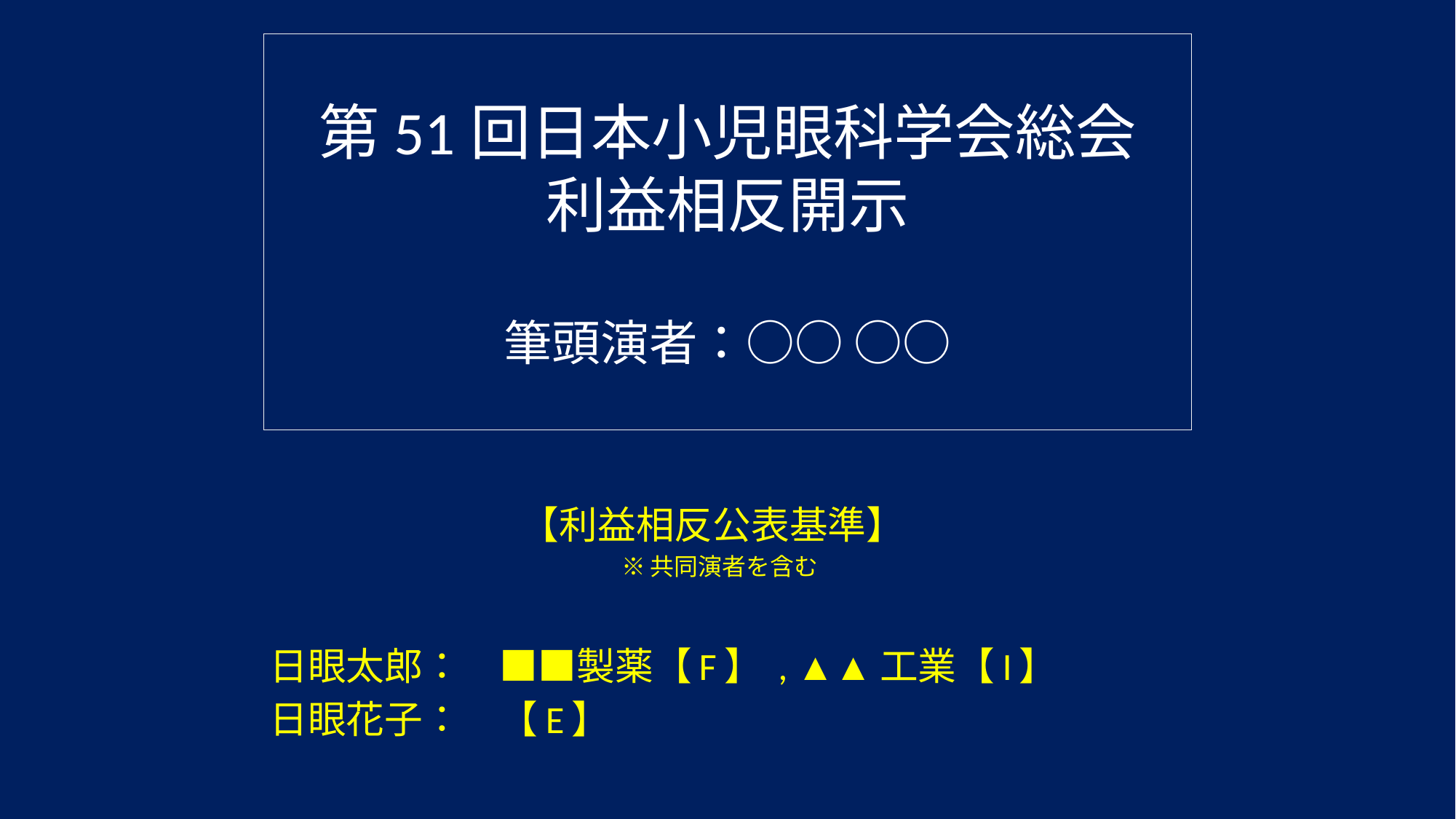

# 第51回日本小児眼科学会総会 利益相反開示 筆頭演者：○○ ○○
【利益相反公表基準】
※共同演者を含む

日眼太郎：　■■製薬【F】 , ▲▲工業【I】
日眼花子：　【E】